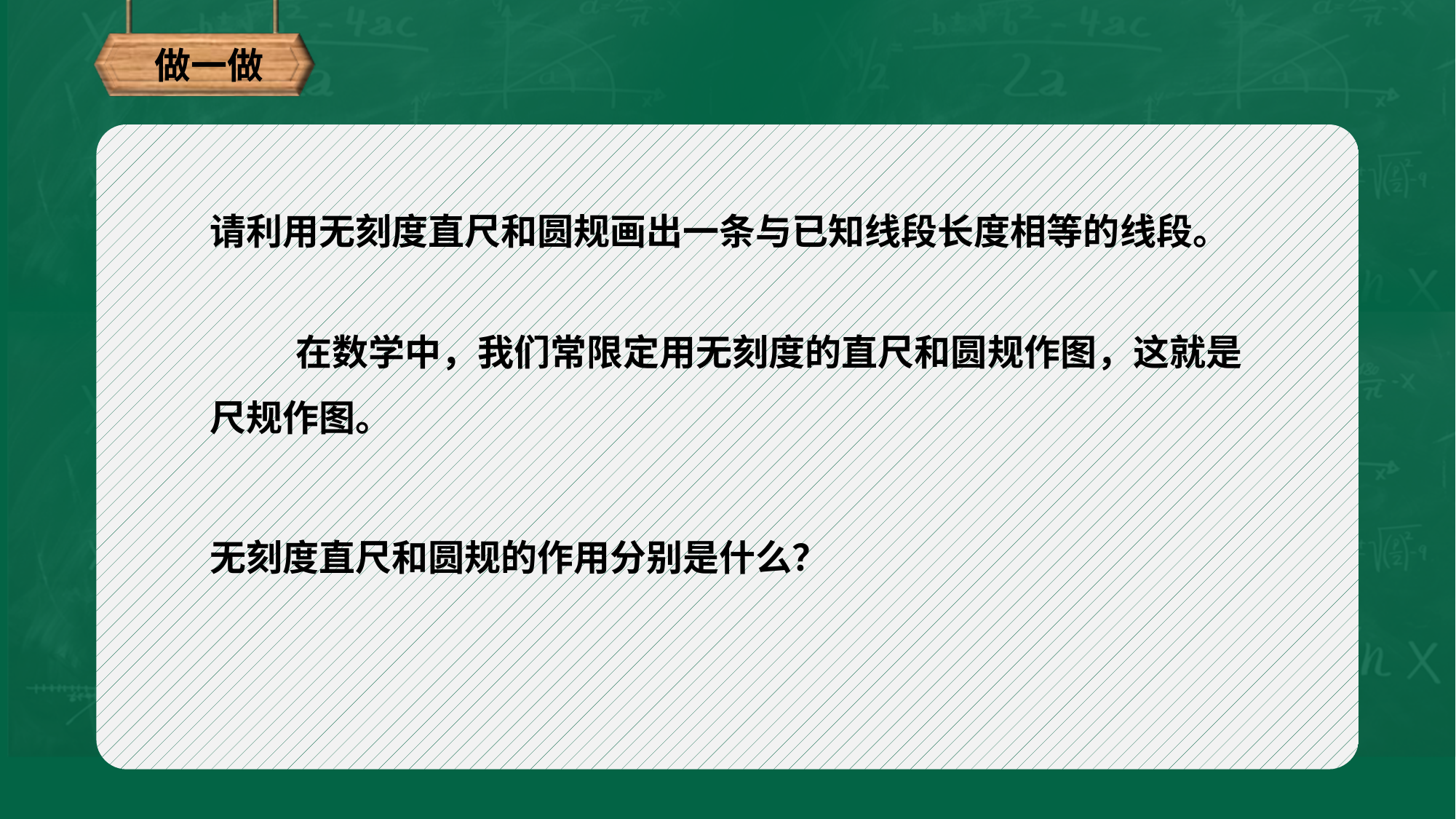

做一做
请利用无刻度直尺和圆规画出一条与已知线段长度相等的线段。
在数学中，我们常限定用无刻度的直尺和圆规作图，这就是尺规作图。
无刻度直尺和圆规的作用分别是什么？